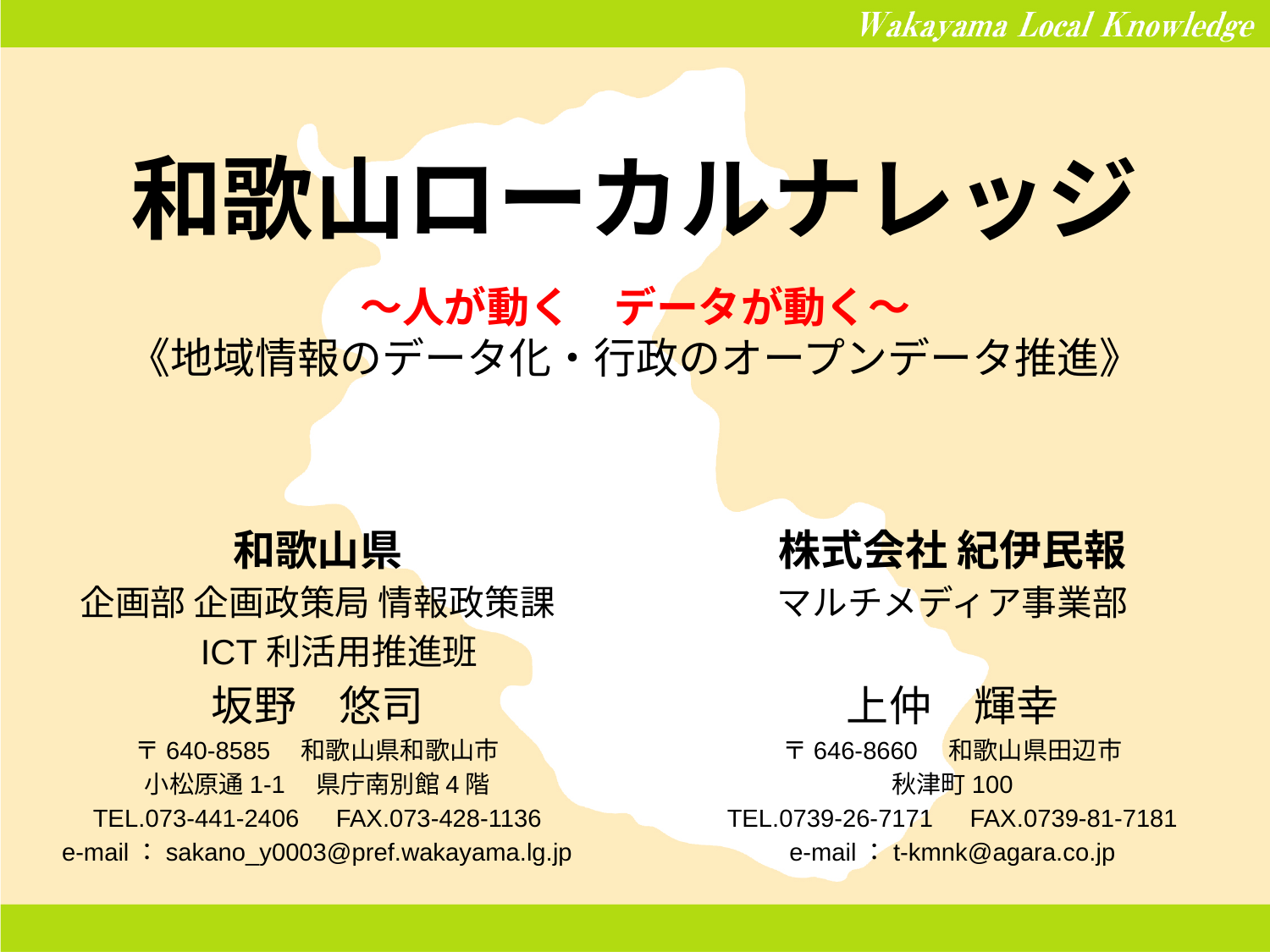

# 和歌山ローカルナレッジ
～人が動く　データが動く～
《地域情報のデータ化・行政のオープンデータ推進》
和歌山県
企画部 企画政策局 情報政策課
　ICT利活用推進班
坂野　悠司
〒640-8585　和歌山県和歌山市
小松原通1-1　県庁南別館4階
TEL.073-441-2406　FAX.073-428-1136
e-mail：sakano_y0003@pref.wakayama.lg.jp
株式会社 紀伊民報
マルチメディア事業部
上仲　輝幸
〒646-8660　和歌山県田辺市
秋津町100
TEL.0739-26-7171　FAX.0739-81-7181
e-mail：t-kmnk@agara.co.jp